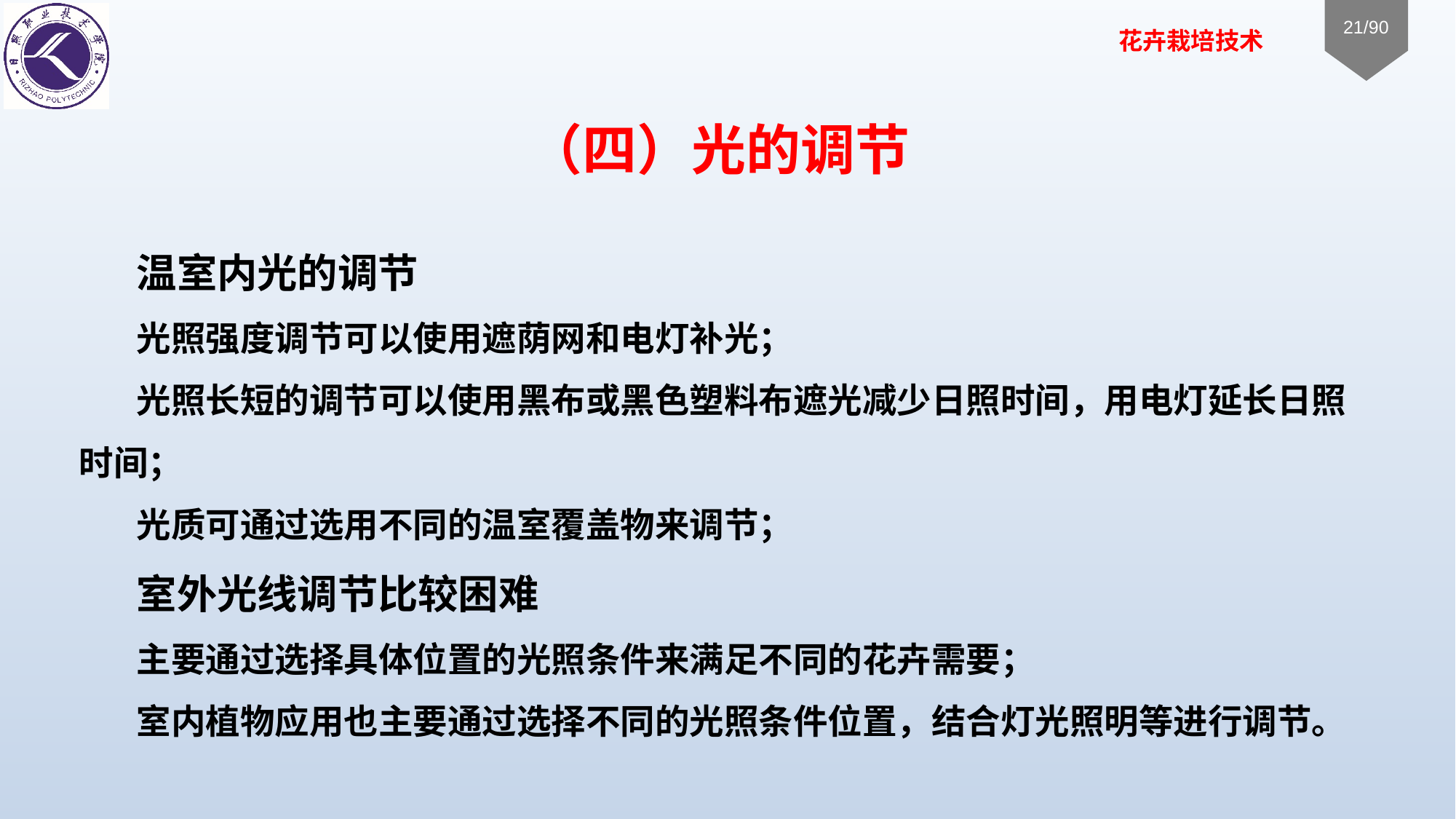

# （四）光的调节
温室内光的调节
光照强度调节可以使用遮荫网和电灯补光；
光照长短的调节可以使用黑布或黑色塑料布遮光减少日照时间，用电灯延长日照时间；
光质可通过选用不同的温室覆盖物来调节；
室外光线调节比较困难
主要通过选择具体位置的光照条件来满足不同的花卉需要；
室内植物应用也主要通过选择不同的光照条件位置，结合灯光照明等进行调节。